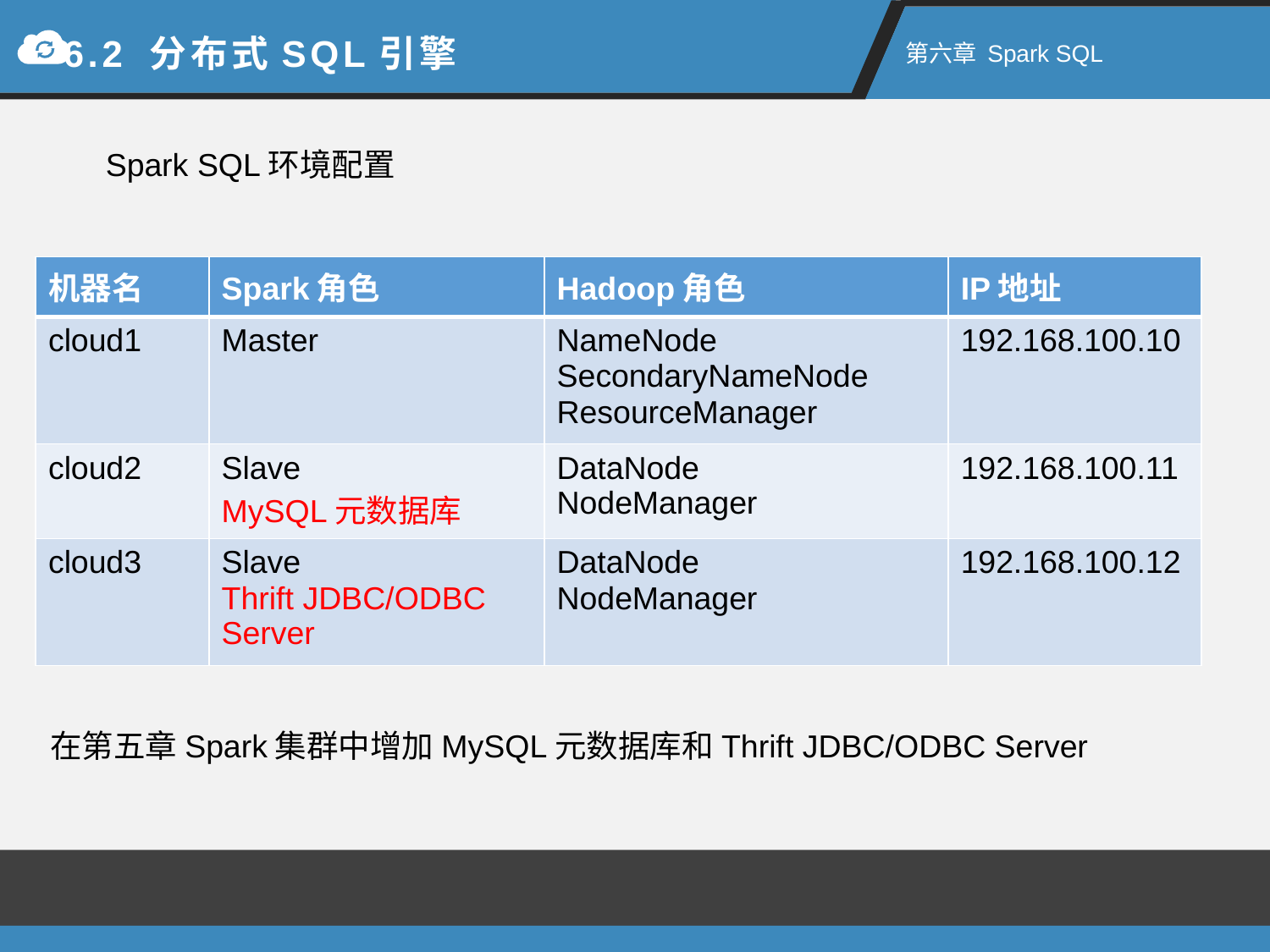

6.2 分布式SQL引擎

第六章 Spark SQL
Spark SQL环境配置
| 机器名 | Spark角色 | Hadoop角色 | IP地址 |
| --- | --- | --- | --- |
| cloud1 | Master | NameNode SecondaryNameNode ResourceManager | 192.168.100.10 |
| cloud2 | Slave MySQL元数据库 | DataNode NodeManager | 192.168.100.11 |
| cloud3 | Slave Thrift JDBC/ODBC Server | DataNode NodeManager | 192.168.100.12 |

在第五章Spark集群中增加MySQL元数据库和Thrift JDBC/ODBC Server